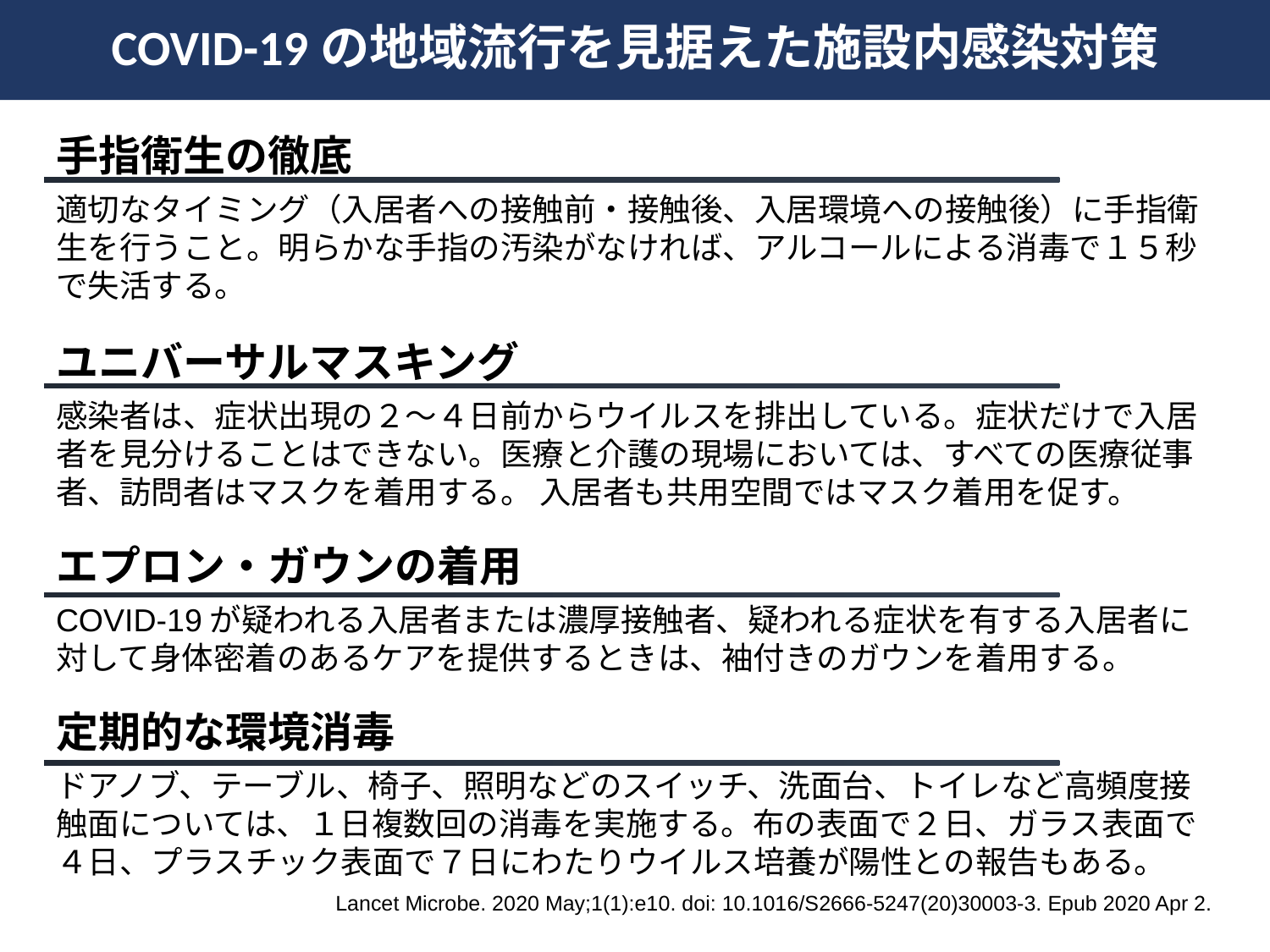

# COVID-19の地域流行を見据えた施設内感染対策
手指衛生の徹底
適切なタイミング（入居者への接触前・接触後、入居環境への接触後）に手指衛生を行うこと。明らかな手指の汚染がなければ、アルコールによる消毒で１５秒で失活する。
ユニバーサルマスキング
感染者は、症状出現の２～４日前からウイルスを排出している。症状だけで入居者を見分けることはできない。医療と介護の現場においては、すべての医療従事者、訪問者はマスクを着用する。 入居者も共用空間ではマスク着用を促す。
エプロン・ガウンの着用
COVID-19が疑われる入居者または濃厚接触者、疑われる症状を有する入居者に対して身体密着のあるケアを提供するときは、袖付きのガウンを着用する。
定期的な環境消毒
ドアノブ、テーブル、椅子、照明などのスイッチ、洗面台、トイレなど高頻度接触面については、１日複数回の消毒を実施する。布の表面で２日、ガラス表面で４日、プラスチック表面で７日にわたりウイルス培養が陽性との報告もある。
Lancet Microbe. 2020 May;1(1):e10. doi: 10.1016/S2666-5247(20)30003-3. Epub 2020 Apr 2.